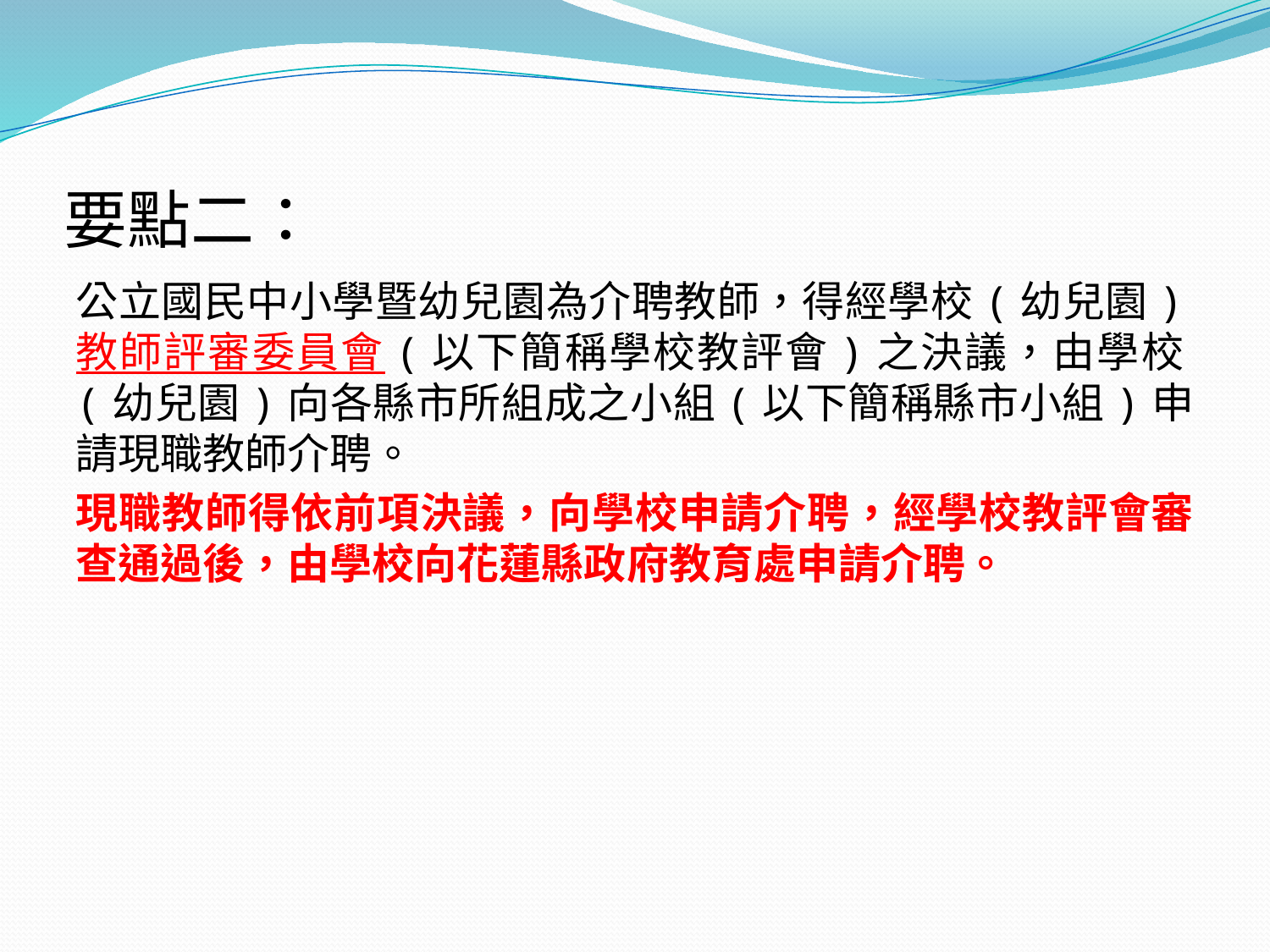

# 要點二：
公立國民中小學暨幼兒園為介聘教師，得經學校(幼兒園)教師評審委員會(以下簡稱學校教評會)之決議，由學校(幼兒園)向各縣市所組成之小組(以下簡稱縣市小組)申請現職教師介聘。
現職教師得依前項決議，向學校申請介聘，經學校教評會審查通過後，由學校向花蓮縣政府教育處申請介聘。